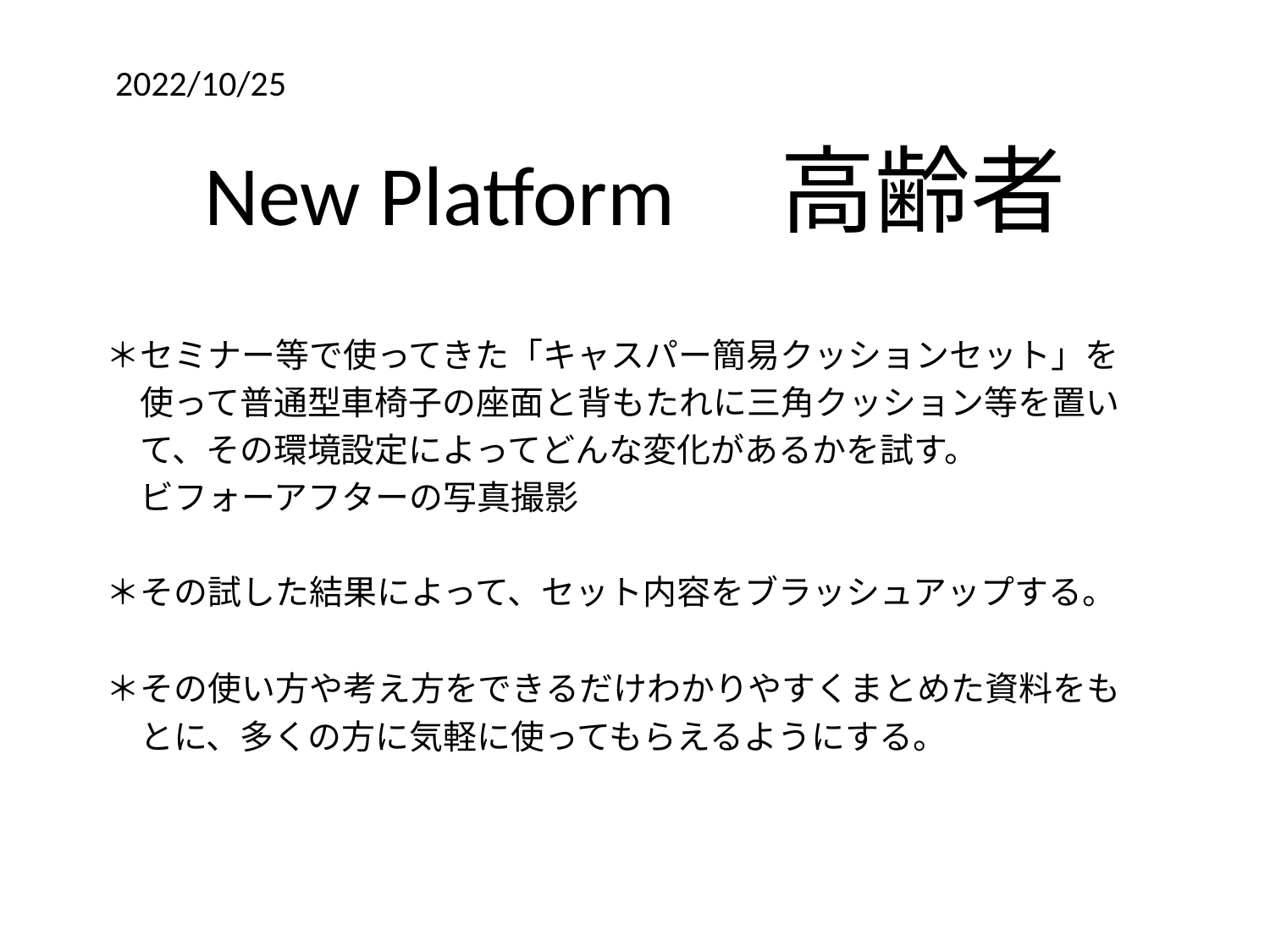

2022/10/25

# New Platform　高齢者
＊セミナー等で使ってきた「キャスパー簡易クッションセット」を
　使って普通型車椅子の座面と背もたれに三角クッション等を置い
　て、その環境設定によってどんな変化があるかを試す。
　ビフォーアフターの写真撮影

＊その試した結果によって、セット内容をブラッシュアップする。

＊その使い方や考え方をできるだけわかりやすくまとめた資料をも
　とに、多くの方に気軽に使ってもらえるようにする。